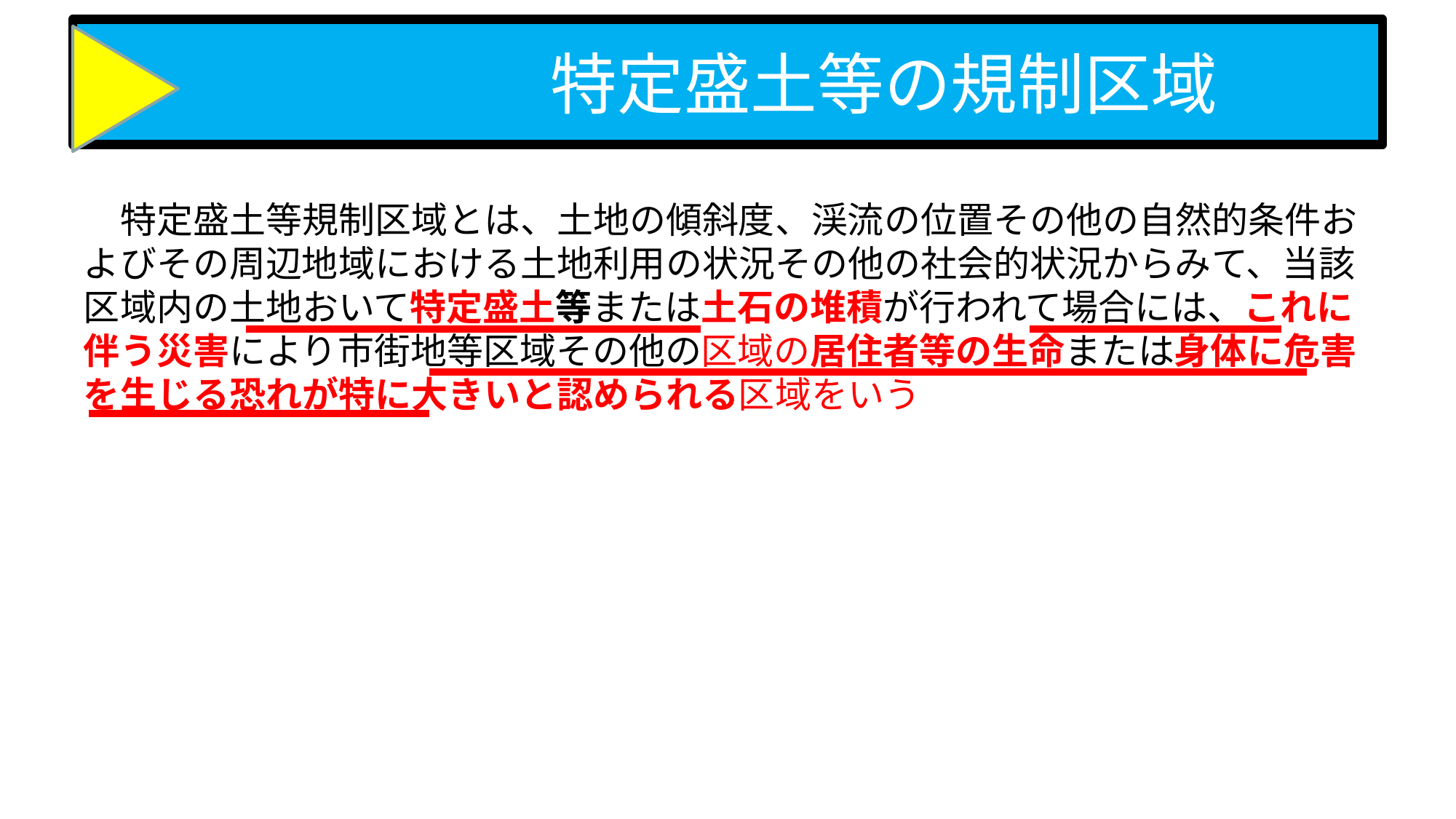

# 特定盛土等の規制区域

　特定盛土等規制区域とは、土地の傾斜度、渓流の位置その他の自然的条件およびその周辺地域における土地利用の状況その他の社会的状況からみて、当該区域内の土地おいて特定盛土等または土石の堆積が行われて場合には、これに伴う災害により市街地等区域その他の区域の居住者等の生命または身体に危害を生じる恐れが特に大きいと認められる区域をいう